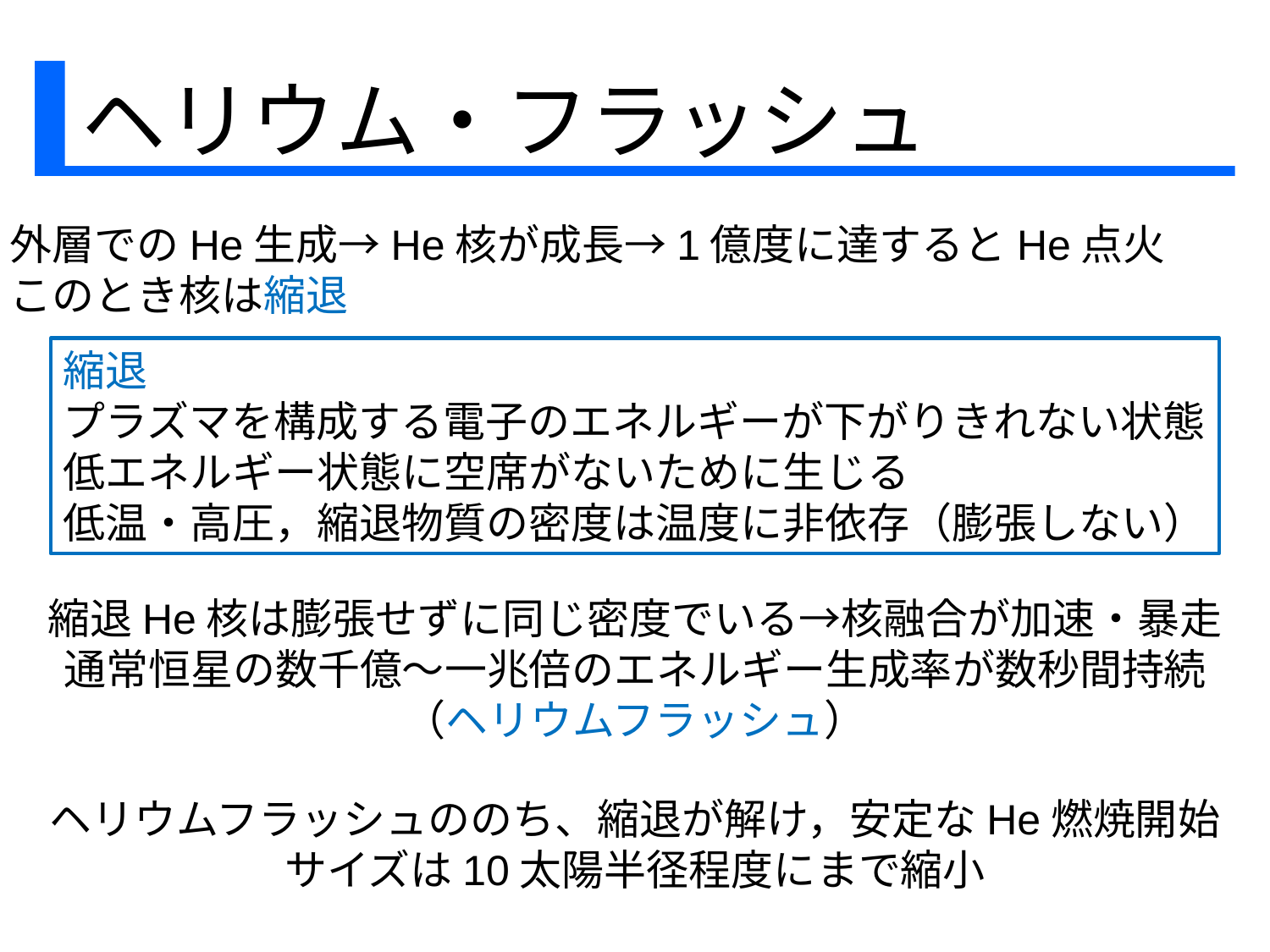

ヘリウム・フラッシュ

外層でのHe生成→He核が成長→1億度に達するとHe点火
このとき核は縮退
縮退
プラズマを構成する電子のエネルギーが下がりきれない状態
低エネルギー状態に空席がないために生じる
低温・高圧，縮退物質の密度は温度に非依存（膨張しない）
縮退He核は膨張せずに同じ密度でいる→核融合が加速・暴走
通常恒星の数千億～一兆倍のエネルギー生成率が数秒間持続
（ヘリウムフラッシュ）
ヘリウムフラッシュののち、縮退が解け，安定なHe燃焼開始
サイズは10太陽半径程度にまで縮小